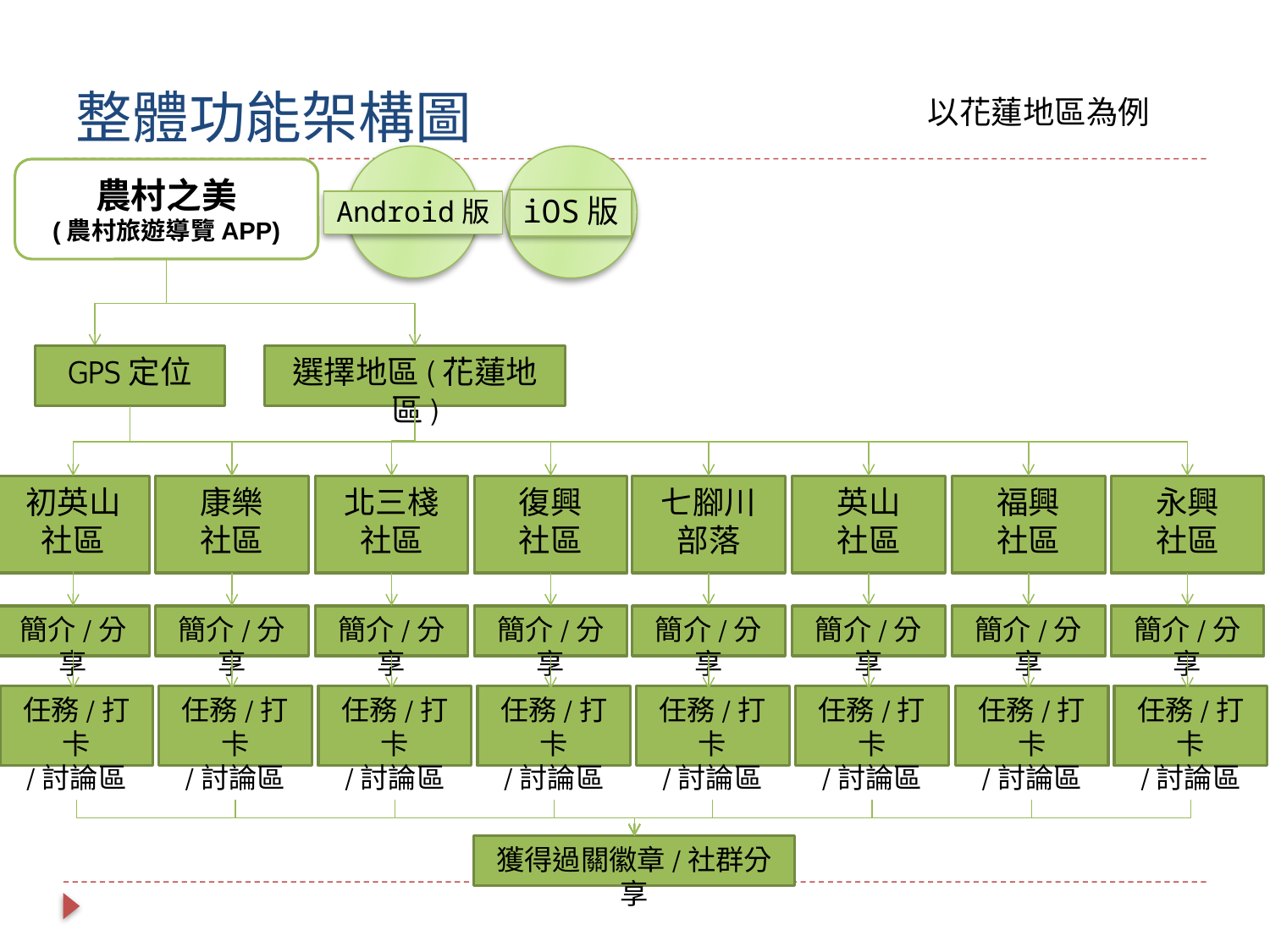

# 整體功能架構圖
以花蓮地區為例

iOS版

Android版
農村之美
(農村旅遊導覽APP)

GPS定位

選擇地區(花蓮地區)
初英山
社區

康樂
社區

北三棧
社區

復興
社區

七腳川
部落

英山
社區

福興
社區

永興
社區

簡介/分享
簡介/分享
簡介/分享

簡介/分享

簡介/分享
簡介/分享

簡介/分享

簡介/分享

任務/打卡
/討論區
任務/打卡
/討論區
任務/打卡
/討論區
任務/打卡
/討論區
任務/打卡
/討論區
任務/打卡
/討論區
任務/打卡
/討論區
任務/打卡
/討論區

獲得過關徽章/社群分享